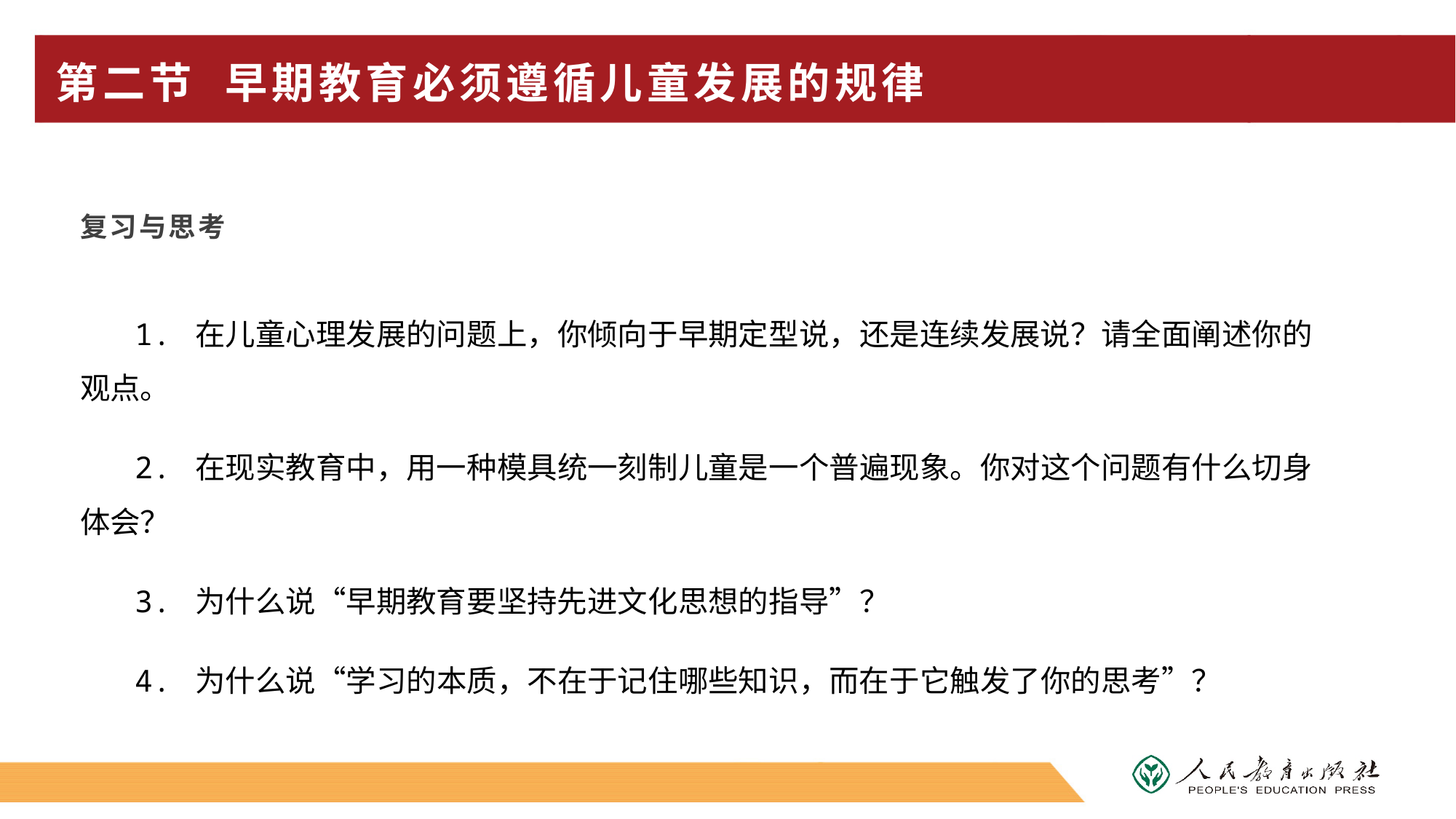

# 第二节  早期教育必须遵循儿童发展的规律
复习与思考
1. 在儿童心理发展的问题上，你倾向于早期定型说，还是连续发展说？请全面阐述你的观点。
2. 在现实教育中，用一种模具统一刻制儿童是一个普遍现象。你对这个问题有什么切身体会？
3. 为什么说“早期教育要坚持先进文化思想的指导”？
4. 为什么说“学习的本质，不在于记住哪些知识，而在于它触发了你的思考”？